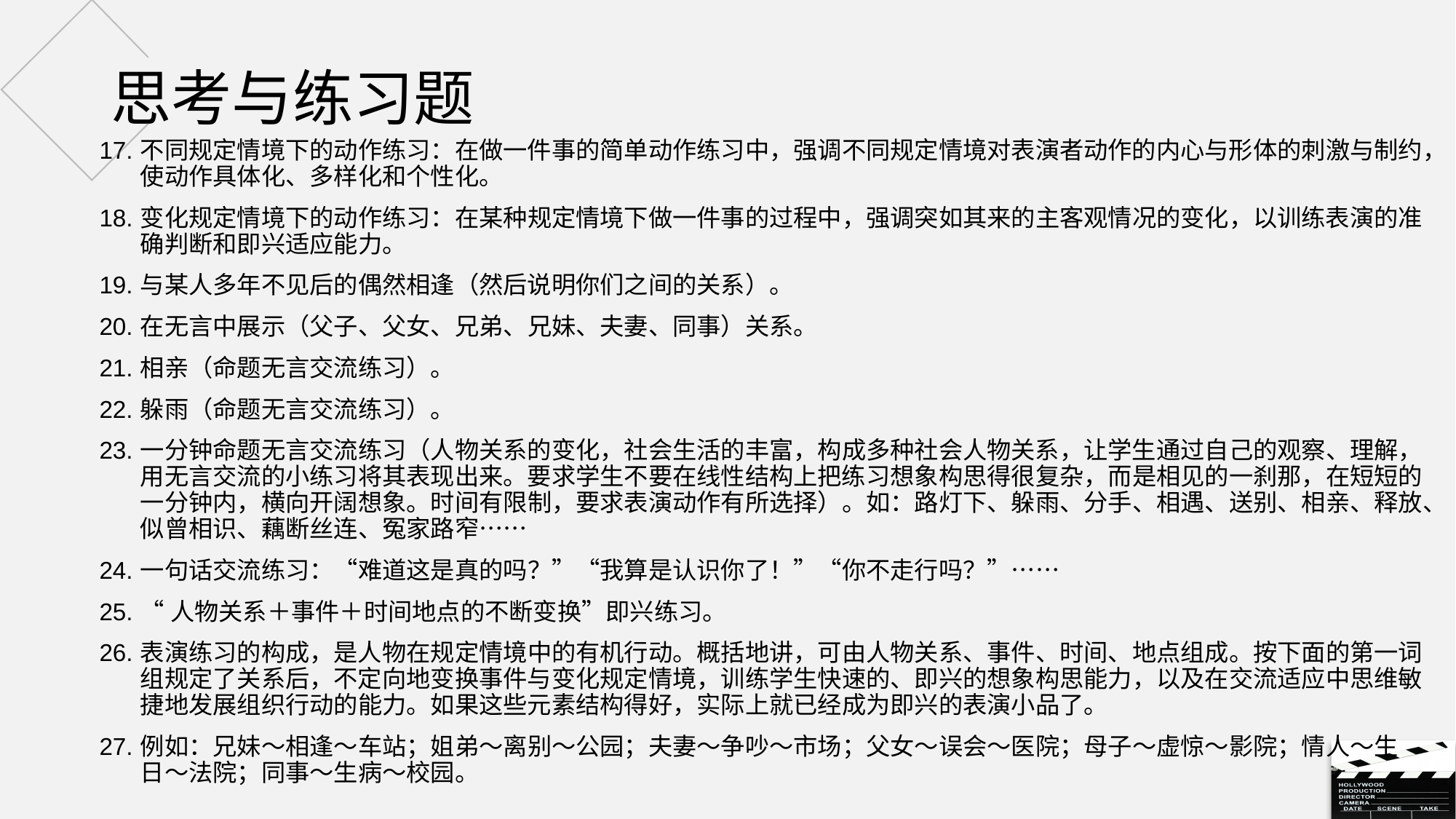

# 思考与练习题
不同规定情境下的动作练习：在做一件事的简单动作练习中，强调不同规定情境对表演者动作的内心与形体的刺激与制约，使动作具体化、多样化和个性化。
变化规定情境下的动作练习：在某种规定情境下做一件事的过程中，强调突如其来的主客观情况的变化，以训练表演的准确判断和即兴适应能力。
与某人多年不见后的偶然相逢（然后说明你们之间的关系）。
在无言中展示（父子、父女、兄弟、兄妹、夫妻、同事）关系。
相亲（命题无言交流练习）。
躲雨（命题无言交流练习）。
一分钟命题无言交流练习（人物关系的变化，社会生活的丰富，构成多种社会人物关系，让学生通过自己的观察、理解，用无言交流的小练习将其表现出来。要求学生不要在线性结构上把练习想象构思得很复杂，而是相见的一刹那，在短短的一分钟内，横向开阔想象。时间有限制，要求表演动作有所选择）。如：路灯下、躲雨、分手、相遇、送别、相亲、释放、似曾相识、藕断丝连、冤家路窄……
一句话交流练习：“难道这是真的吗？”“我算是认识你了！”“你不走行吗？”……
“人物关系＋事件＋时间地点的不断变换”即兴练习。
表演练习的构成，是人物在规定情境中的有机行动。概括地讲，可由人物关系、事件、时间、地点组成。按下面的第一词组规定了关系后，不定向地变换事件与变化规定情境，训练学生快速的、即兴的想象构思能力，以及在交流适应中思维敏捷地发展组织行动的能力。如果这些元素结构得好，实际上就已经成为即兴的表演小品了。
例如：兄妹～相逢～车站；姐弟～离别～公园；夫妻～争吵～市场；父女～误会～医院；母子～虚惊～影院；情人～生日～法院；同事～生病～校园。